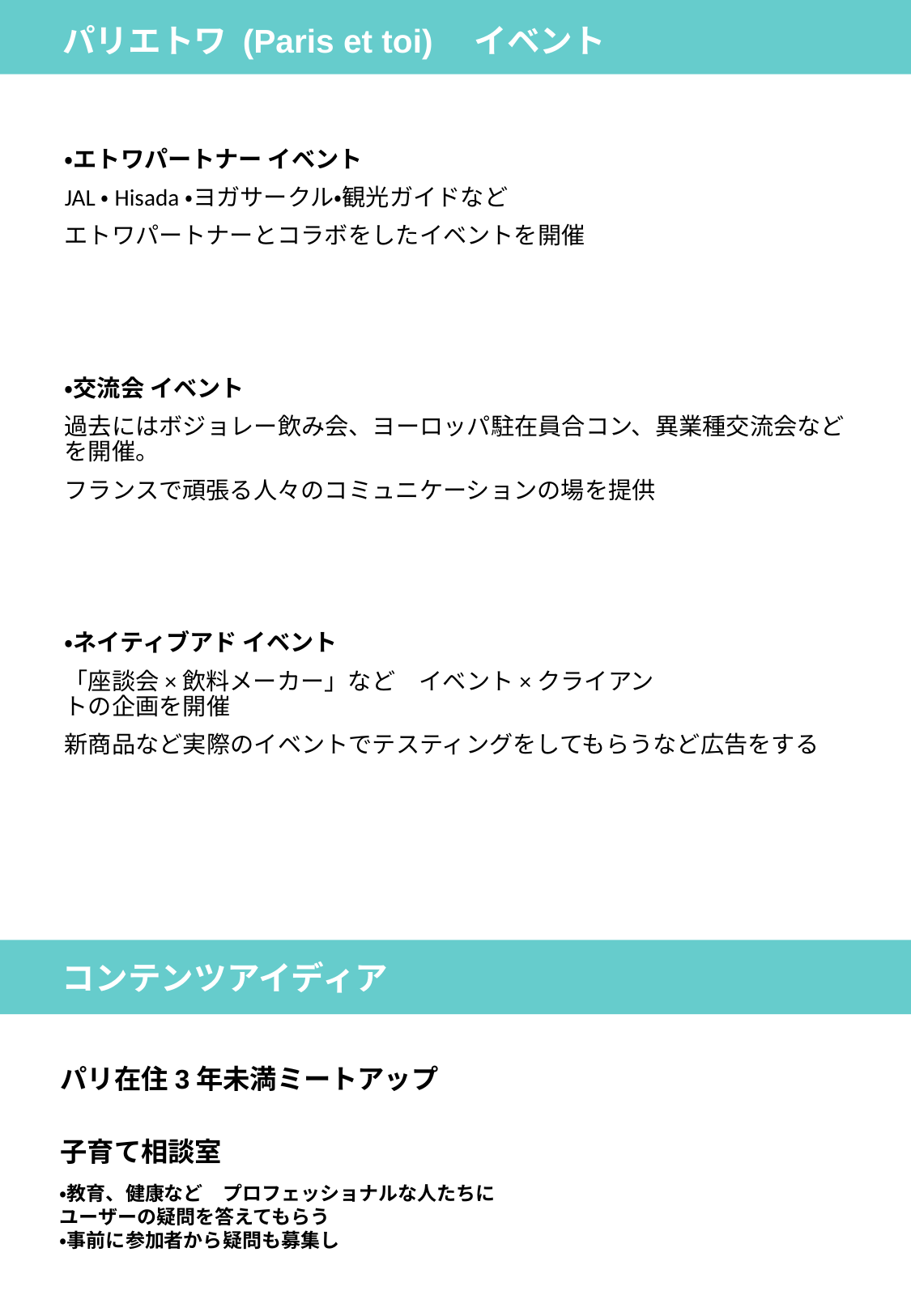

パリエトワ (Paris et toi)　イベント
・エトワパートナー イベント
JAL・Hisada・ヨガサークル・観光ガイドなど
エトワパートナーとコラボをしたイベントを開催

・交流会 イベント
過去にはボジョレー飲み会、ヨーロッパ駐在員合コン、異業種交流会などを開催。
フランスで頑張る人々のコミュニケーションの場を提供

・ネイティブアド イベント
「座談会×飲料メーカー」など　イベント×クライアン　　
トの企画を開催
新商品など実際のイベントでテスティングをしてもらうなど広告をする

コンテンツアイディア
パリ在住3年未満ミートアップ
子育て相談室
・教育、健康など　プロフェッショナルな人たちに
ユーザーの疑問を答えてもらう
・事前に参加者から疑問も募集し